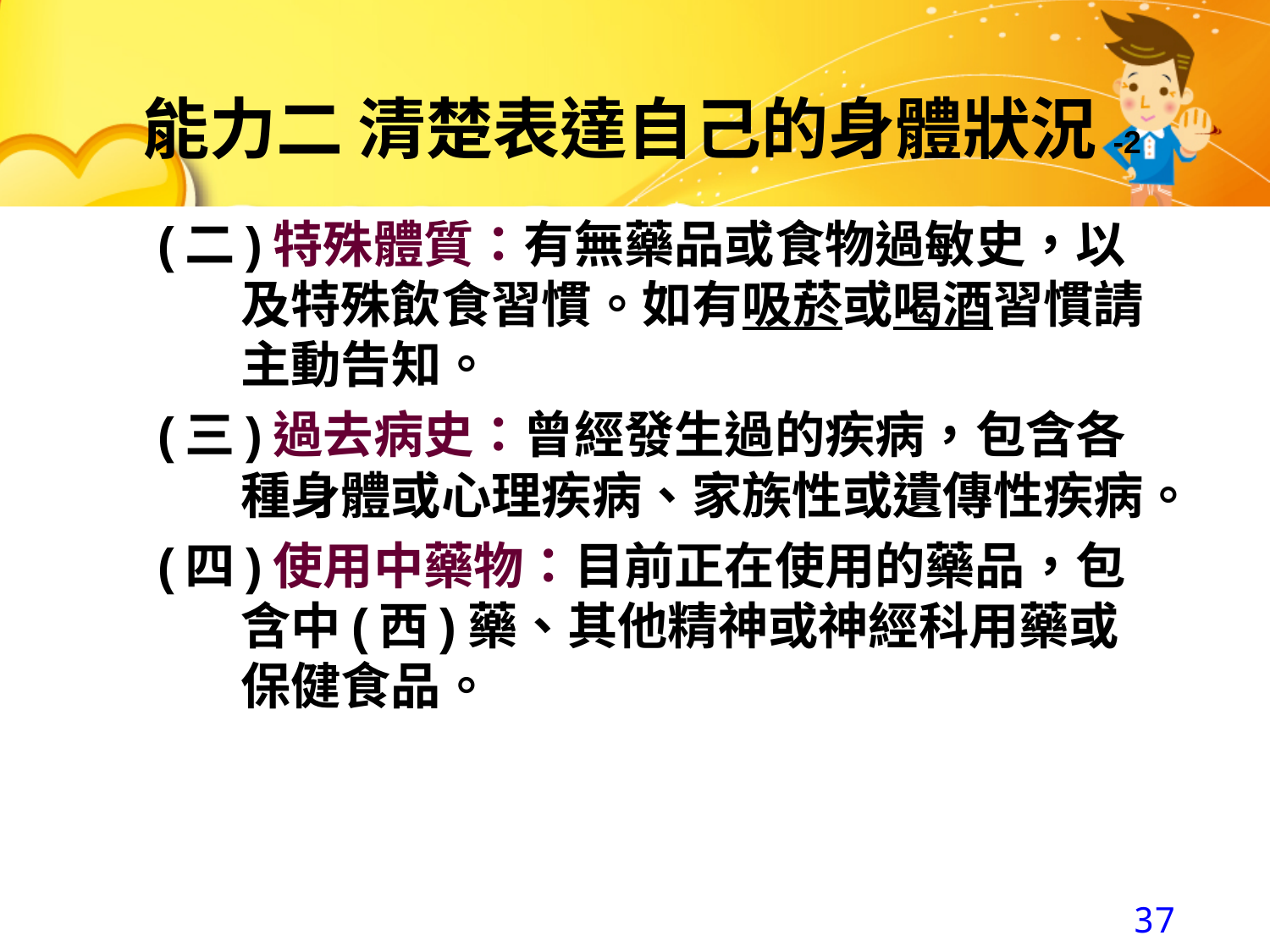

能力二 清楚表達自己的身體狀況-2
(二)特殊體質：有無藥品或食物過敏史，以及特殊飲食習慣。如有吸菸或喝酒習慣請主動告知。
(三)過去病史：曾經發生過的疾病，包含各種身體或心理疾病、家族性或遺傳性疾病。
(四)使用中藥物：目前正在使用的藥品，包含中(西)藥、其他精神或神經科用藥或保健食品。
37